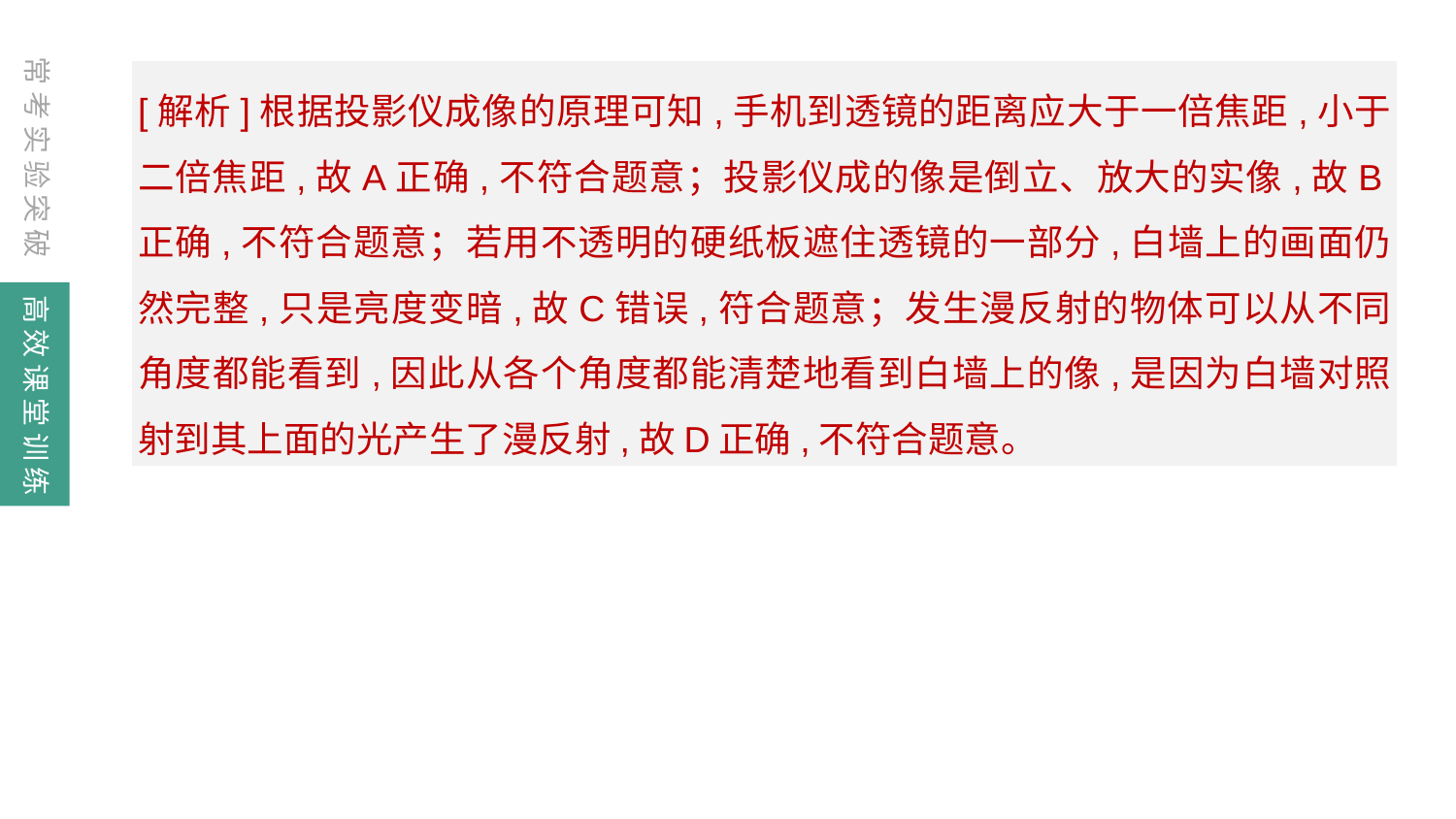

常考实验突破
[解析]根据投影仪成像的原理可知,手机到透镜的距离应大于一倍焦距,小于二倍焦距,故A正确,不符合题意；投影仪成的像是倒立、放大的实像,故B正确,不符合题意；若用不透明的硬纸板遮住透镜的一部分,白墙上的画面仍然完整,只是亮度变暗,故C错误,符合题意；发生漫反射的物体可以从不同角度都能看到,因此从各个角度都能清楚地看到白墙上的像,是因为白墙对照射到其上面的光产生了漫反射,故D正确,不符合题意。

高效课堂训练